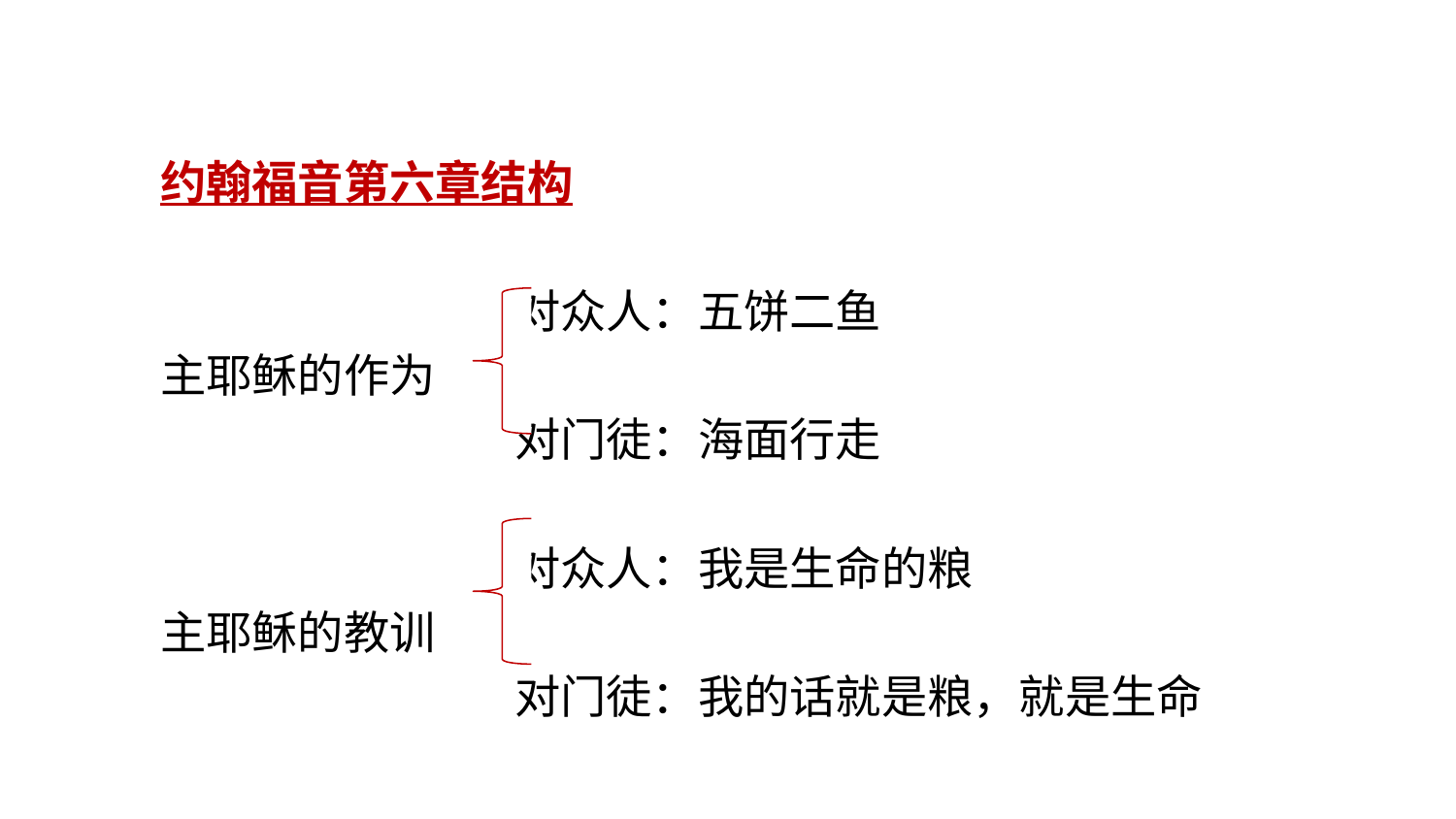

约翰福音第六章结构

                                  对众人：五饼二鱼
主耶稣的作为
                                  对门徒：海面行走

                                  对众人：我是生命的粮
主耶稣的教训
                                  对门徒：我的话就是粮，就是生命